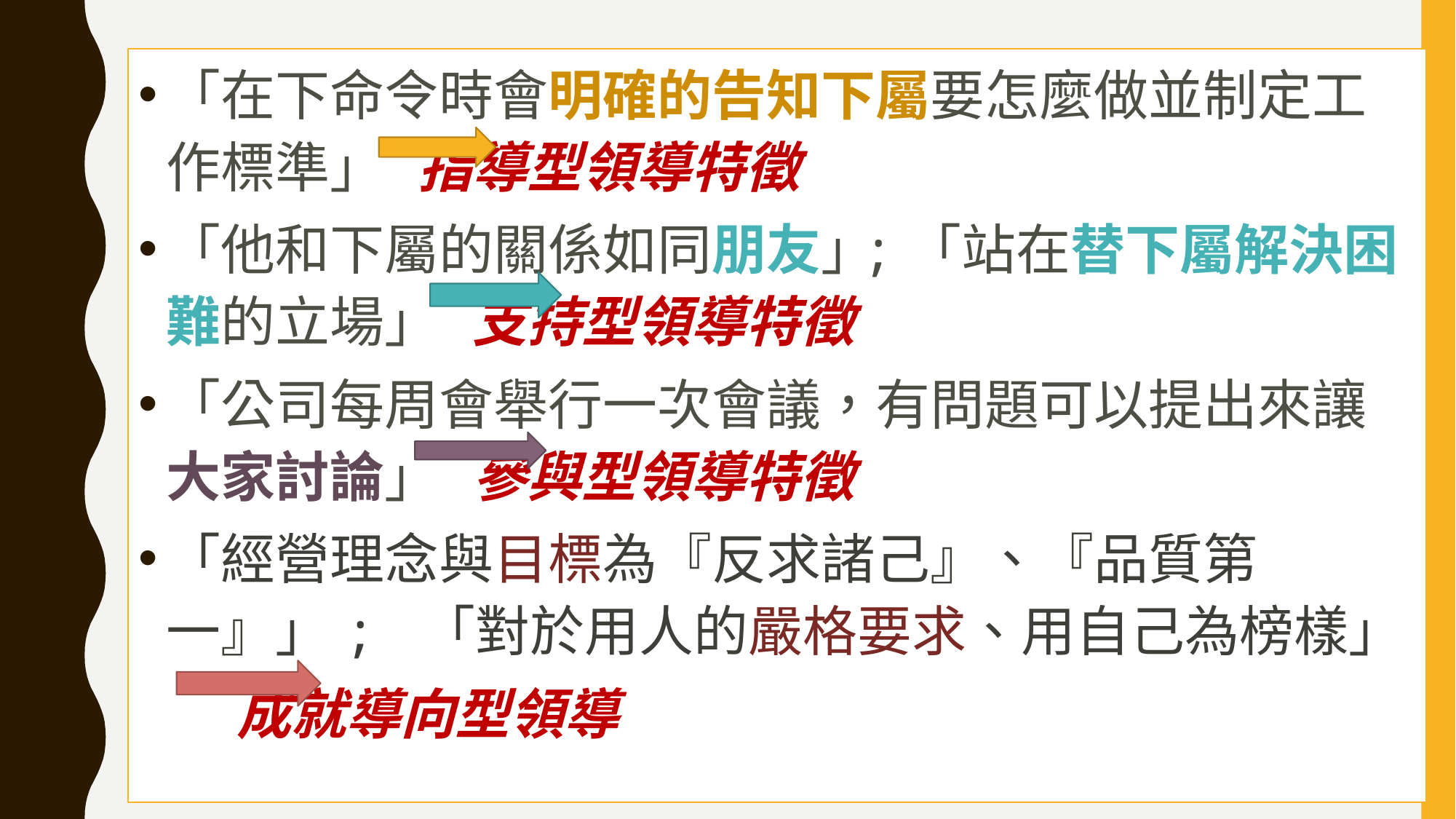

「在下命令時會明確的告知下屬要怎麼做並制定工作標準｣     指導型領導特徵
「他和下屬的關係如同朋友｣;「站在替下屬解決困難的立場｣     支持型領導特徵
「公司每周會舉行一次會議，有問題可以提出來讓大家討論｣     參與型領導特徵
「經營理念與目標為『反求諸己』、『品質第一』」; 「對於用人的嚴格要求、用自己為榜樣」
       成就導向型領導